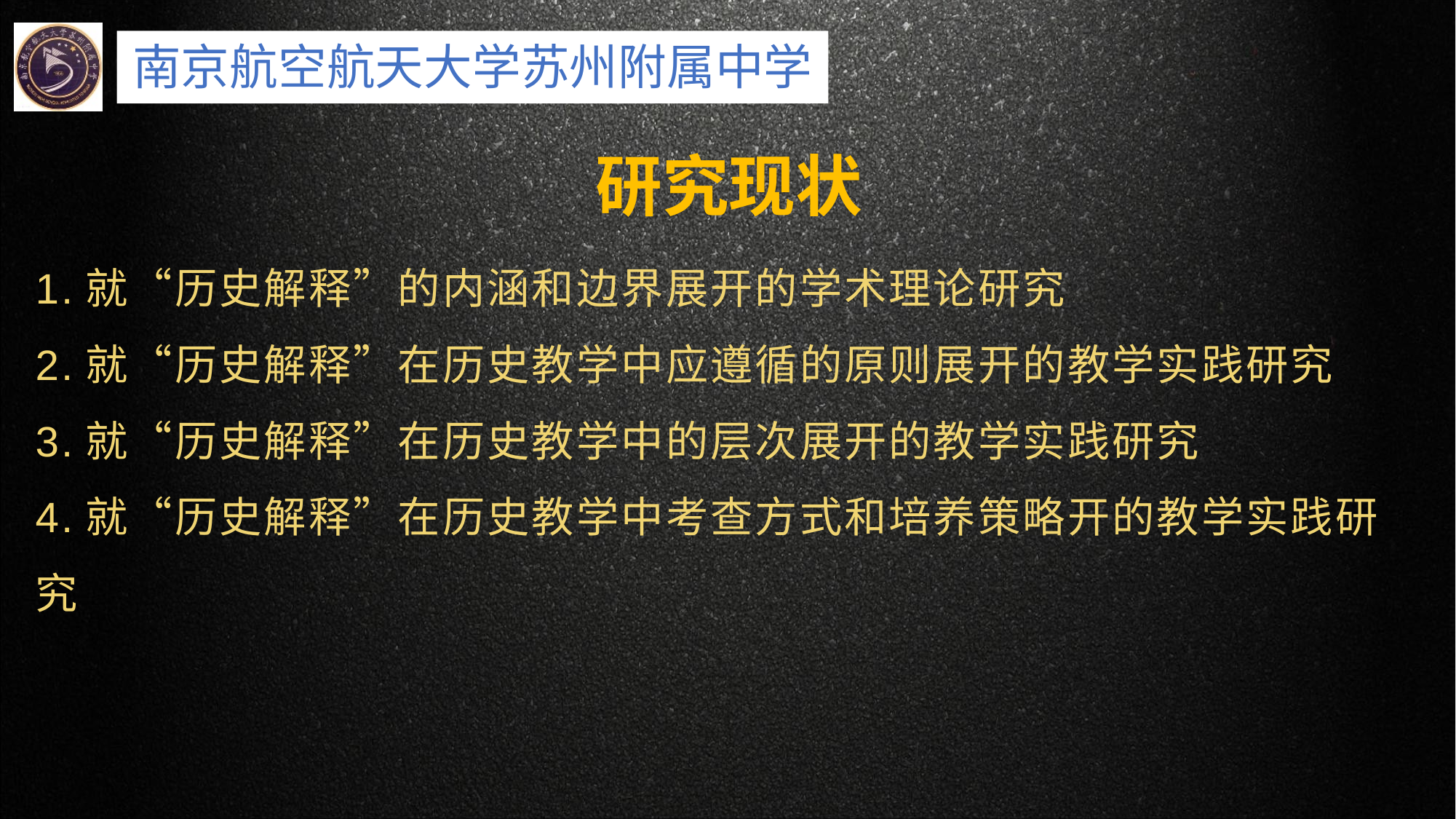

研究现状
1.就“历史解释”的内涵和边界展开的学术理论研究
2.就“历史解释”在历史教学中应遵循的原则展开的教学实践研究
3.就“历史解释”在历史教学中的层次展开的教学实践研究
4.就“历史解释”在历史教学中考查方式和培养策略开的教学实践研究